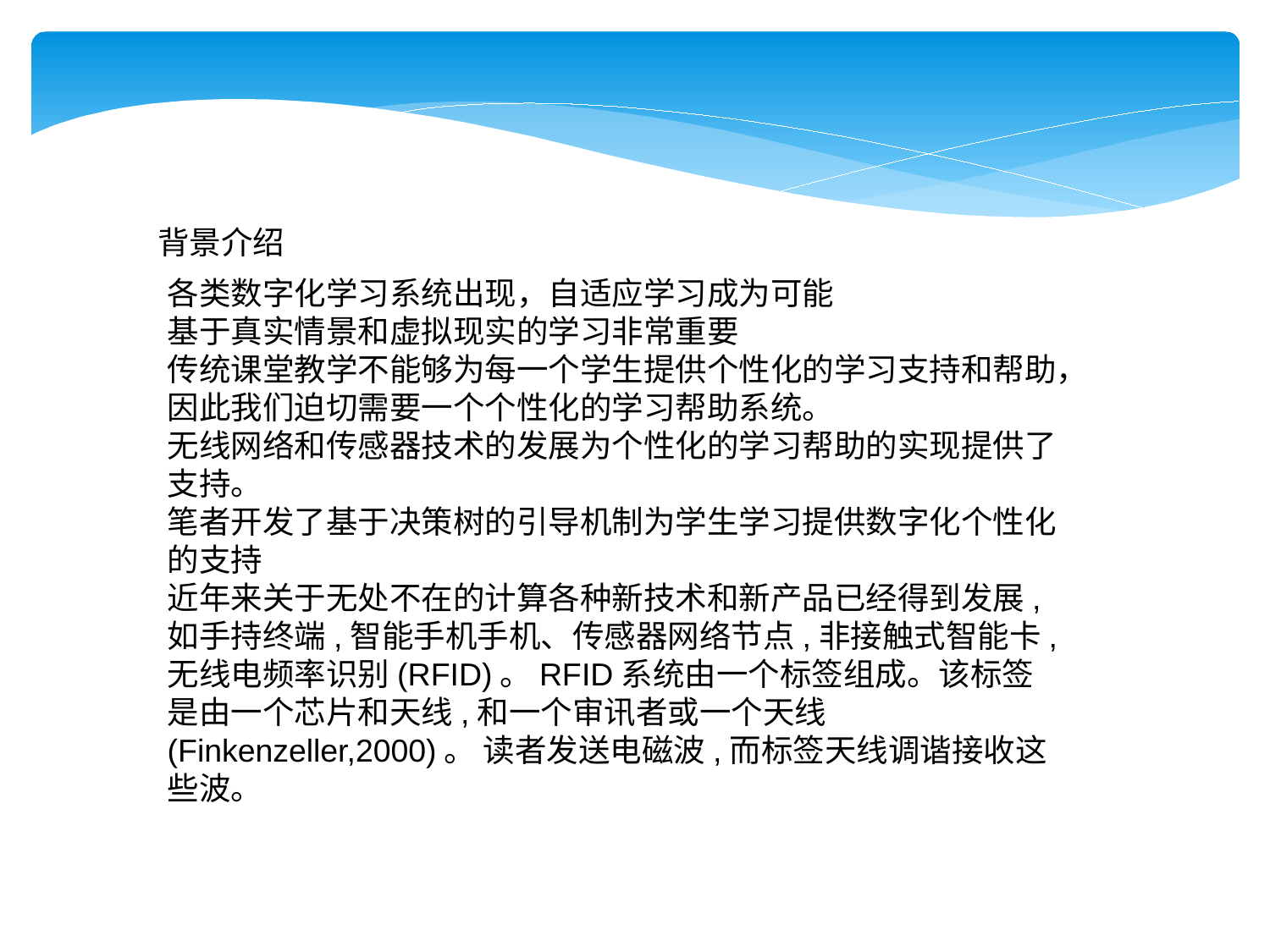

背景介绍
各类数字化学习系统出现，自适应学习成为可能
基于真实情景和虚拟现实的学习非常重要
传统课堂教学不能够为每一个学生提供个性化的学习支持和帮助，因此我们迫切需要一个个性化的学习帮助系统。
无线网络和传感器技术的发展为个性化的学习帮助的实现提供了支持。
笔者开发了基于决策树的引导机制为学生学习提供数字化个性化的支持
近年来关于无处不在的计算各种新技术和新产品已经得到发展,如手持终端,智能手机手机、传感器网络节点,非接触式智能卡,无线电频率识别(RFID)。RFID系统由一个标签组成。该标签是由一个芯片和天线,和一个审讯者或一个天线(Finkenzeller,2000)。 读者发送电磁波,而标签天线调谐接收这些波。